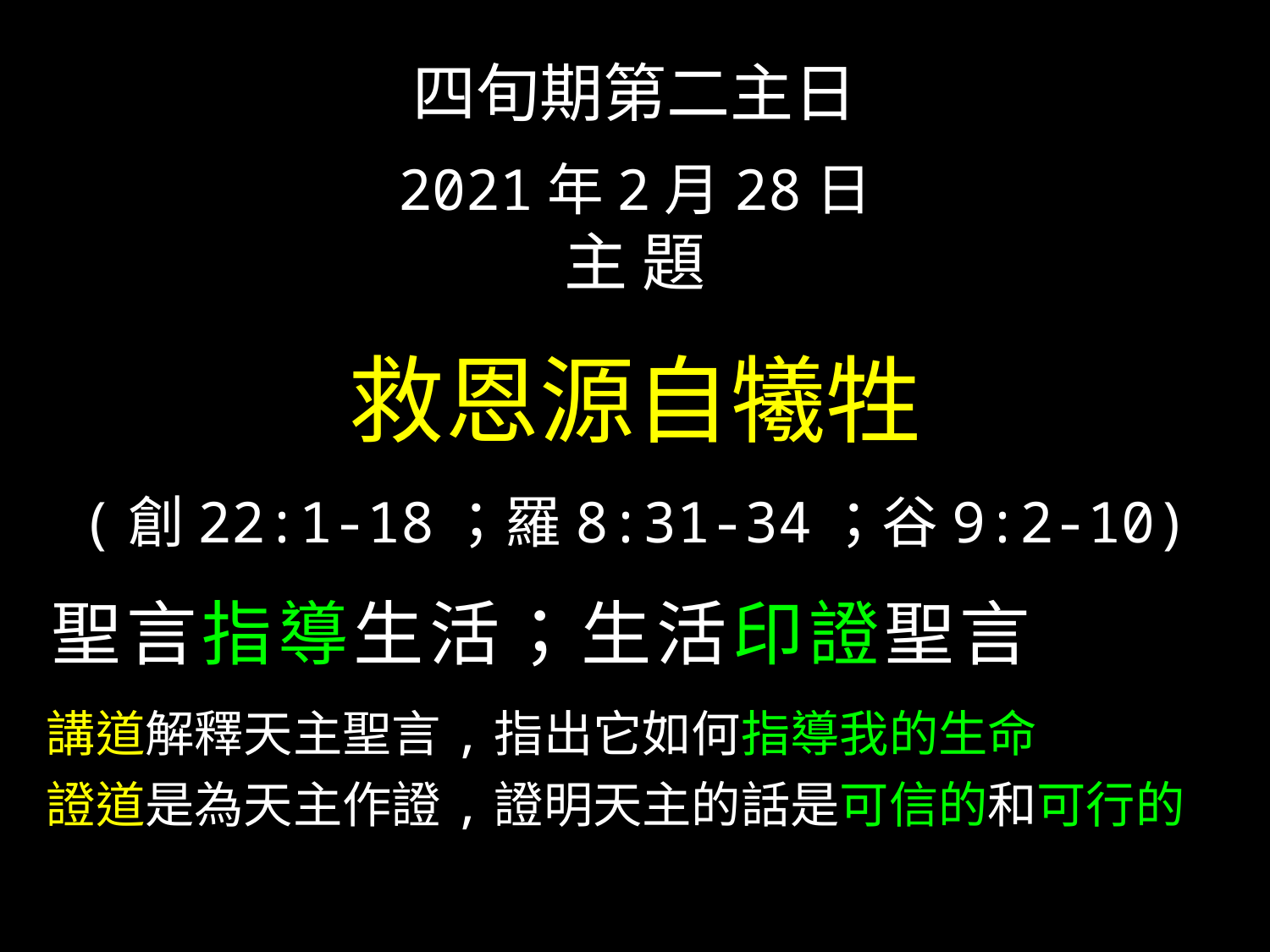

四旬期第二主日

2021年2月28日
主 題
救恩源自犧牲
(創22:1-18；羅8:31-34；谷9:2-10)
 聖言指導生活；生活印證聖言
  講道解釋天主聖言,指出它如何指導我的生命
  證道是為天主作證,證明天主的話是可信的和可行的